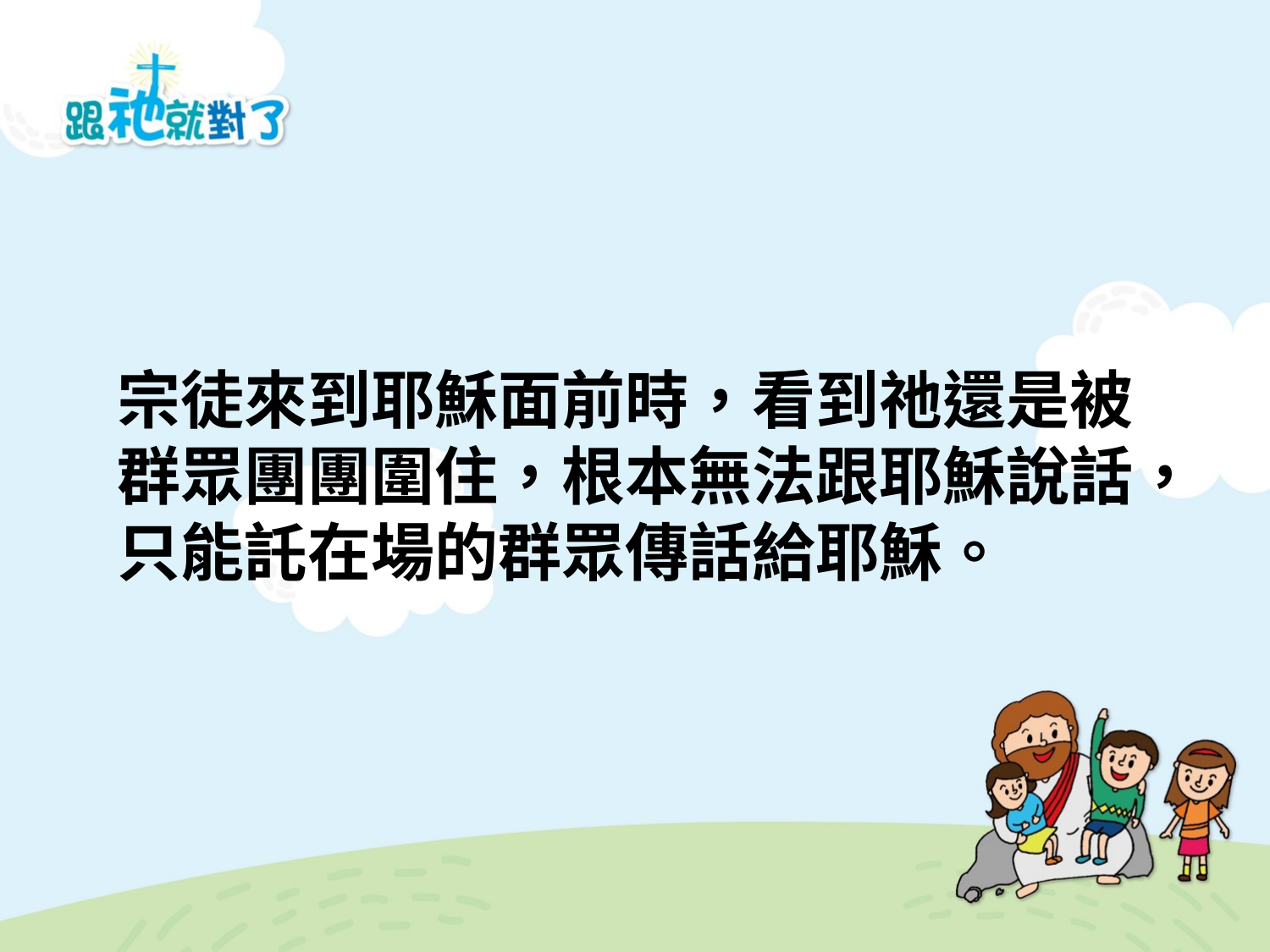

宗徒來到耶穌面前時，看到祂還是被群眾團團圍住，根本無法跟耶穌說話，只能託在場的群眾傳話給耶穌。